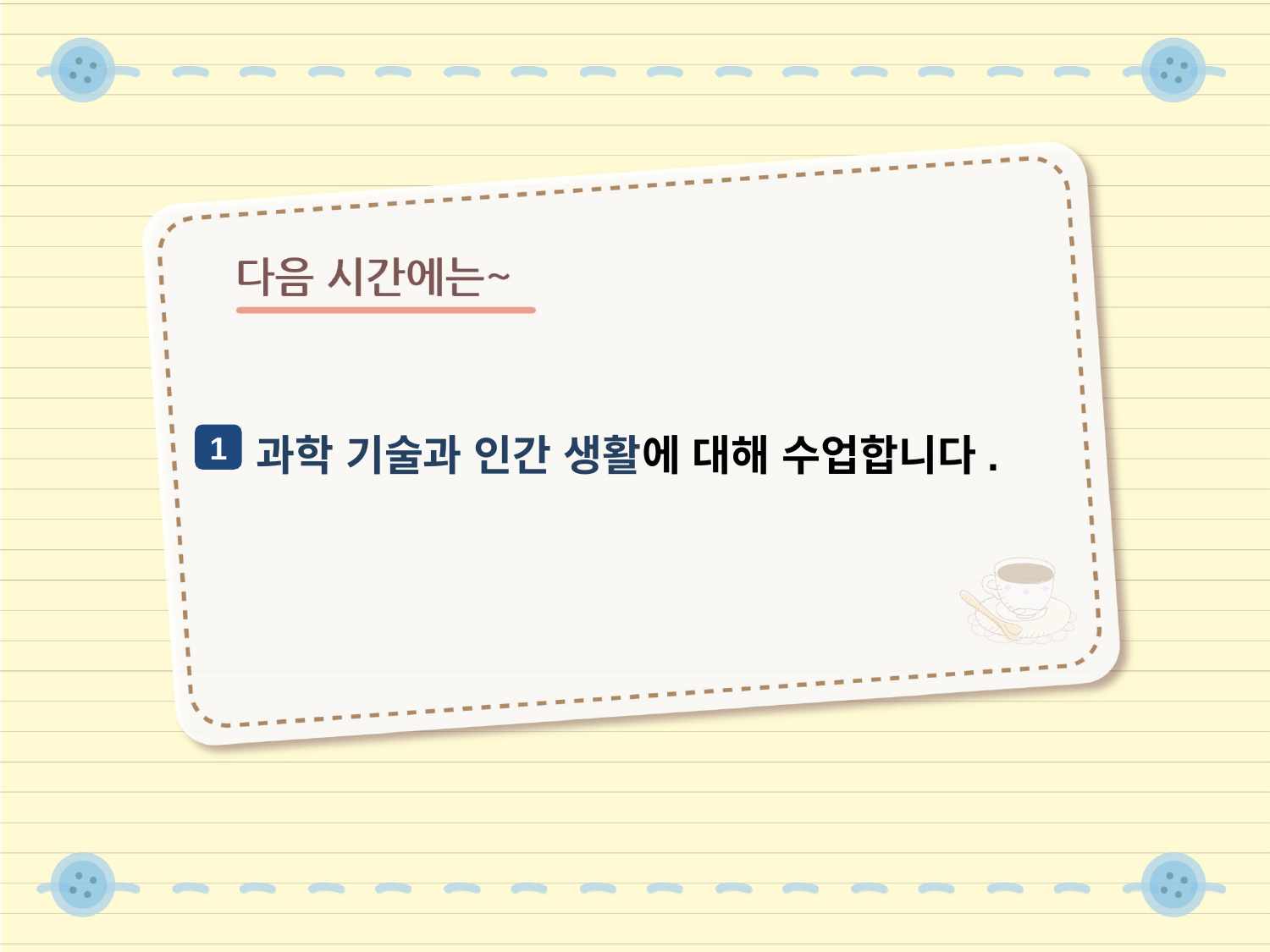

과학 기술과 인간 생활에 대해 수업합니다.
1